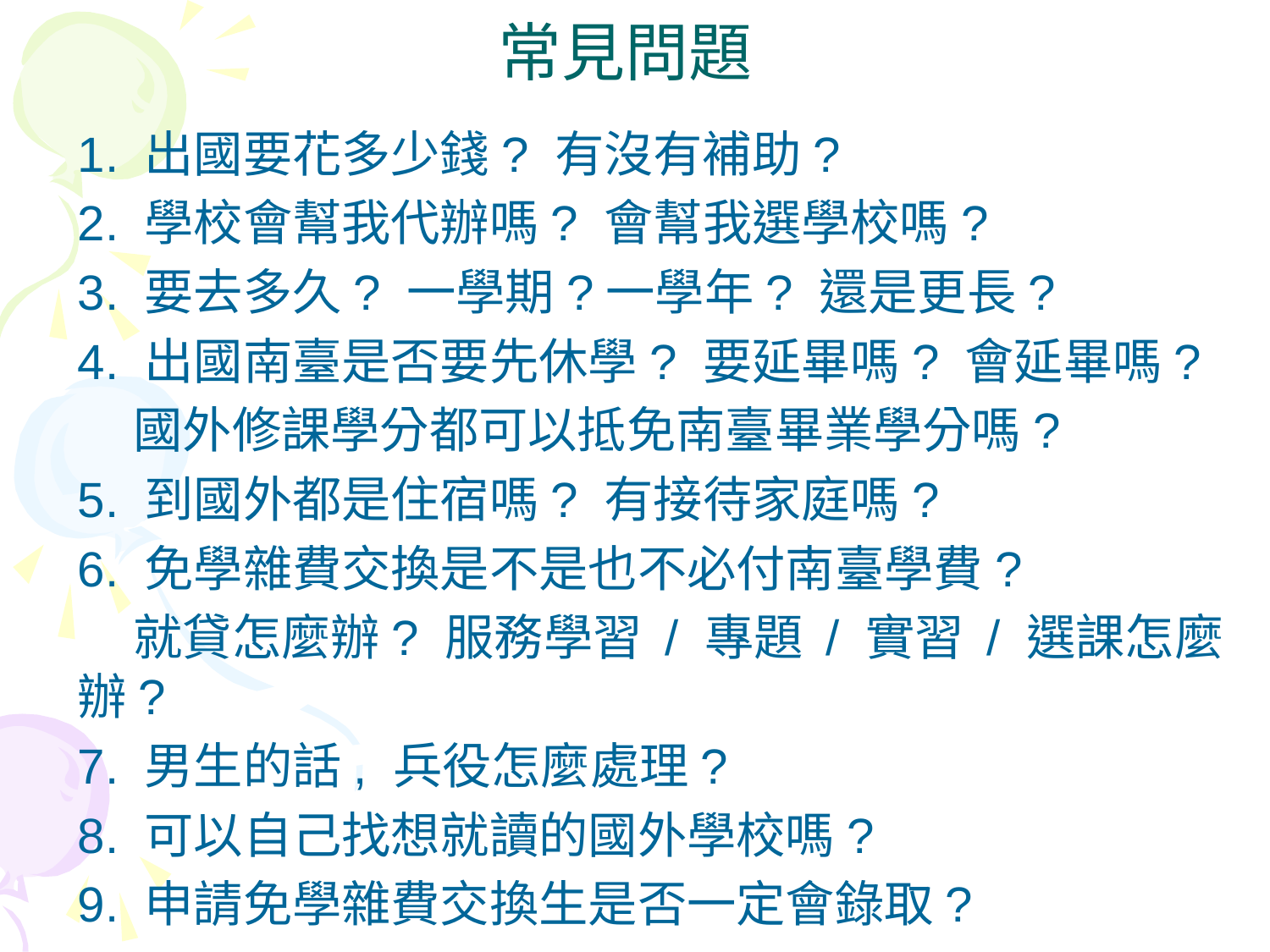

# 常見問題
1. 出國要花多少錢? 有沒有補助?
2. 學校會幫我代辦嗎? 會幫我選學校嗎?
3. 要去多久? 一學期?一學年? 還是更長?
4. 出國南臺是否要先休學? 要延畢嗎? 會延畢嗎?
    國外修課學分都可以抵免南臺畢業學分嗎?
5. 到國外都是住宿嗎? 有接待家庭嗎?
6. 免學雜費交換是不是也不必付南臺學費?
    就貸怎麼辦? 服務學習 / 專題 / 實習 / 選課怎麼辦?
7. 男生的話, 兵役怎麼處理?
8. 可以自己找想就讀的國外學校嗎?
9. 申請免學雜費交換生是否一定會錄取?